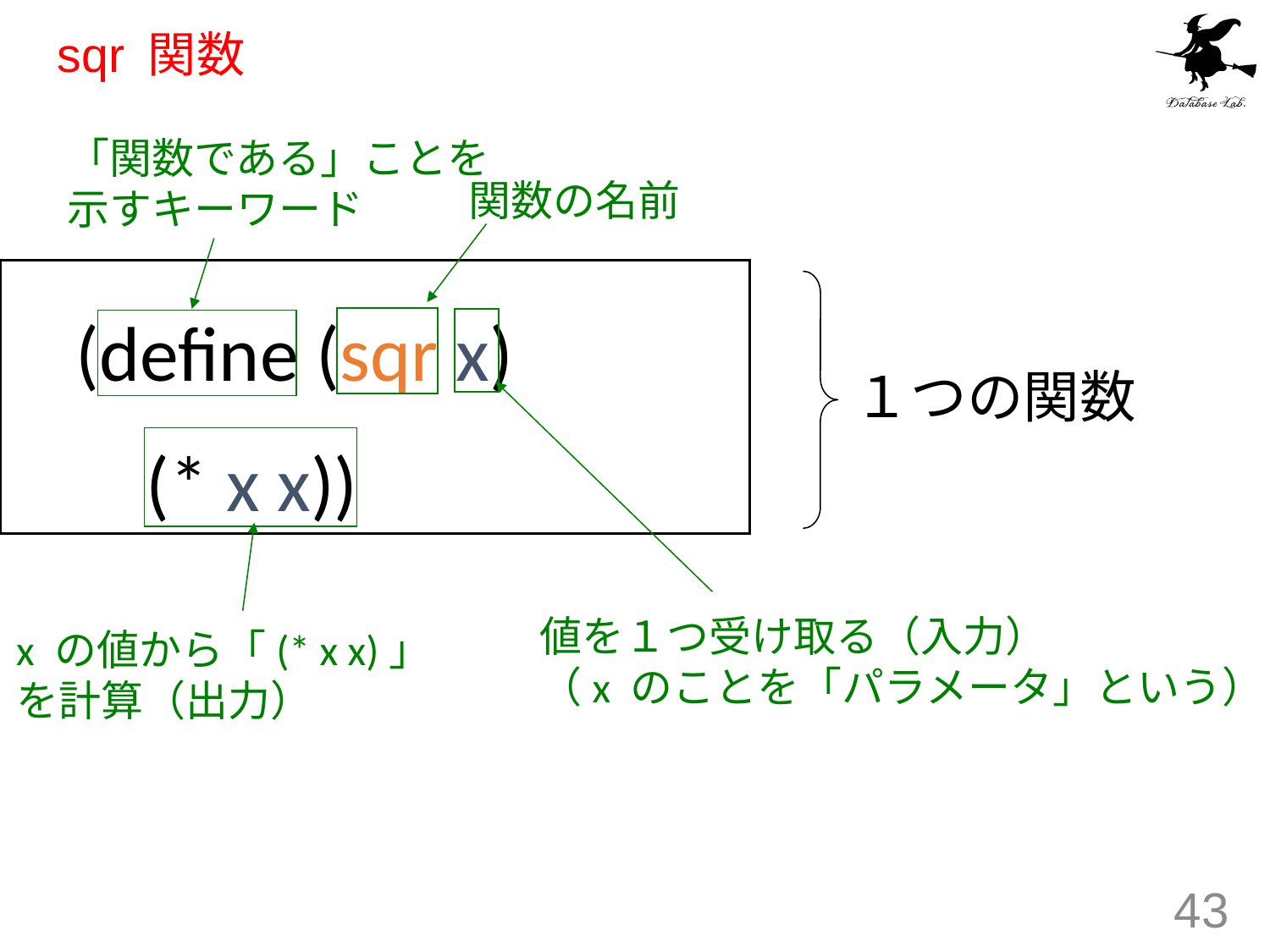

# sqr 関数
「関数である」ことを
示すキーワード
関数の名前

(define (sqr x)
    (* x x))

１つの関数

値を１つ受け取る（入力）
（x のことを「パラメータ」という）
x の値から「(* x x)」
を計算（出力）
43